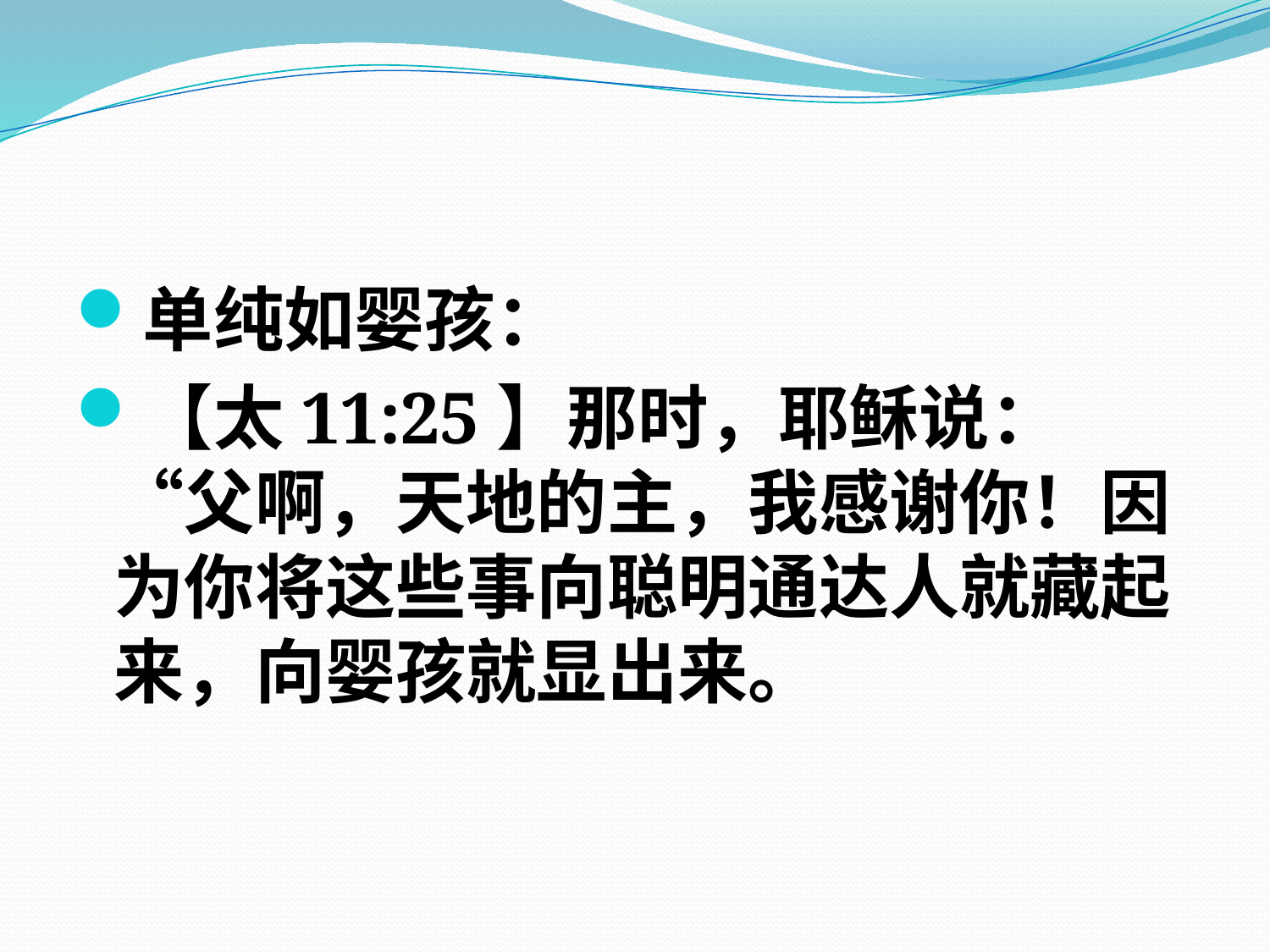

#
单纯如婴孩：
【太11:25】那时，耶稣说：“父啊，天地的主，我感谢你！因为你将这些事向聪明通达人就藏起来，向婴孩就显出来。